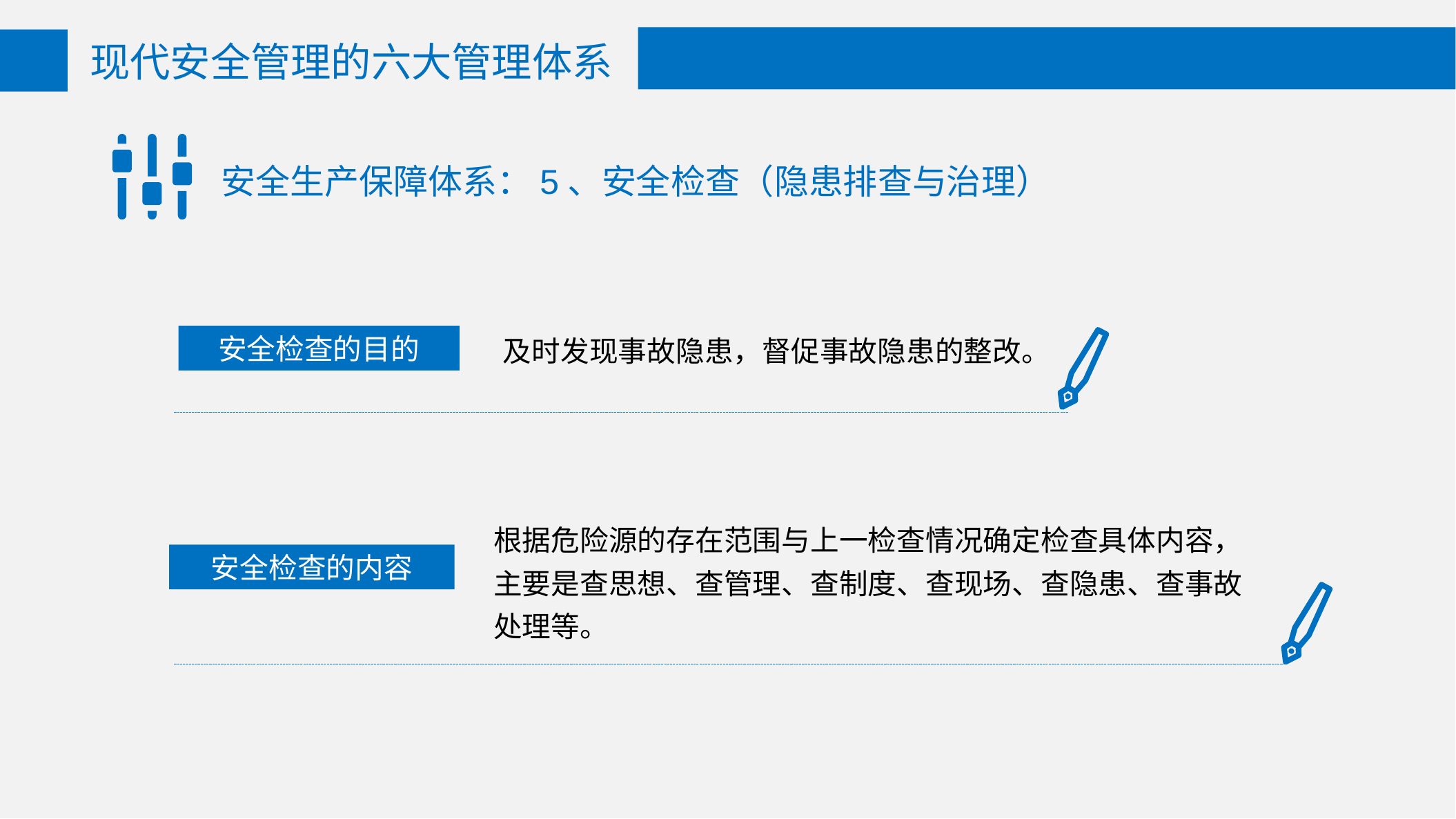

现代安全管理的六大管理体系

安全生产保障体系：5、安全检查（隐患排查与治理）
及时发现事故隐患，督促事故隐患的整改。
安全检查的目的

根据危险源的存在范围与上一检查情况确定检查具体内容，主要是查思想、查管理、查制度、查现场、查隐患、查事故处理等。
安全检查的内容